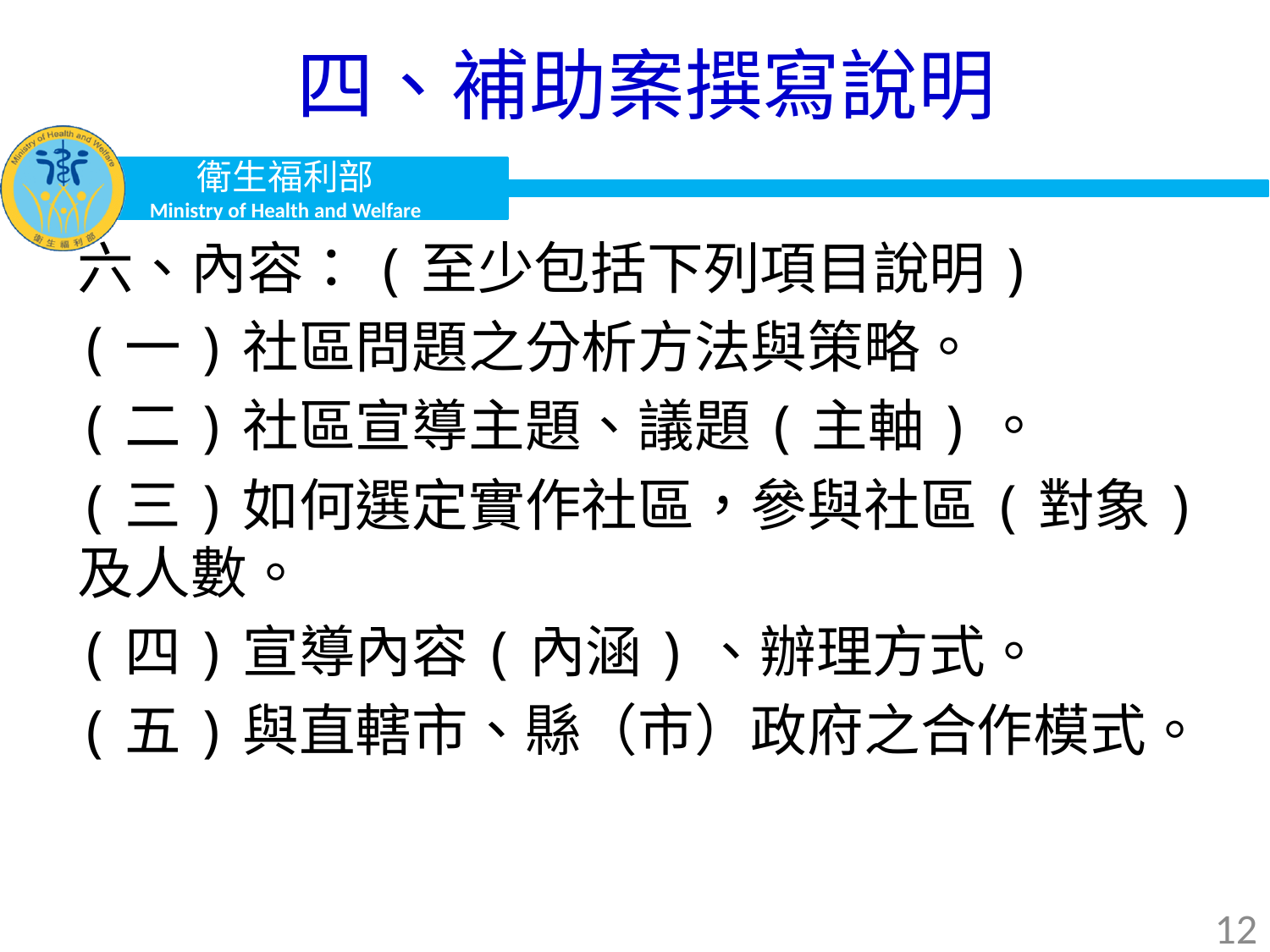

# 四、補助案撰寫說明
六、內容：(至少包括下列項目說明)
(一)社區問題之分析方法與策略。
(二)社區宣導主題、議題(主軸)。
(三)如何選定實作社區，參與社區(對象)及人數。
(四)宣導內容(內涵)、辦理方式。
(五)與直轄市、縣（市）政府之合作模式。

12